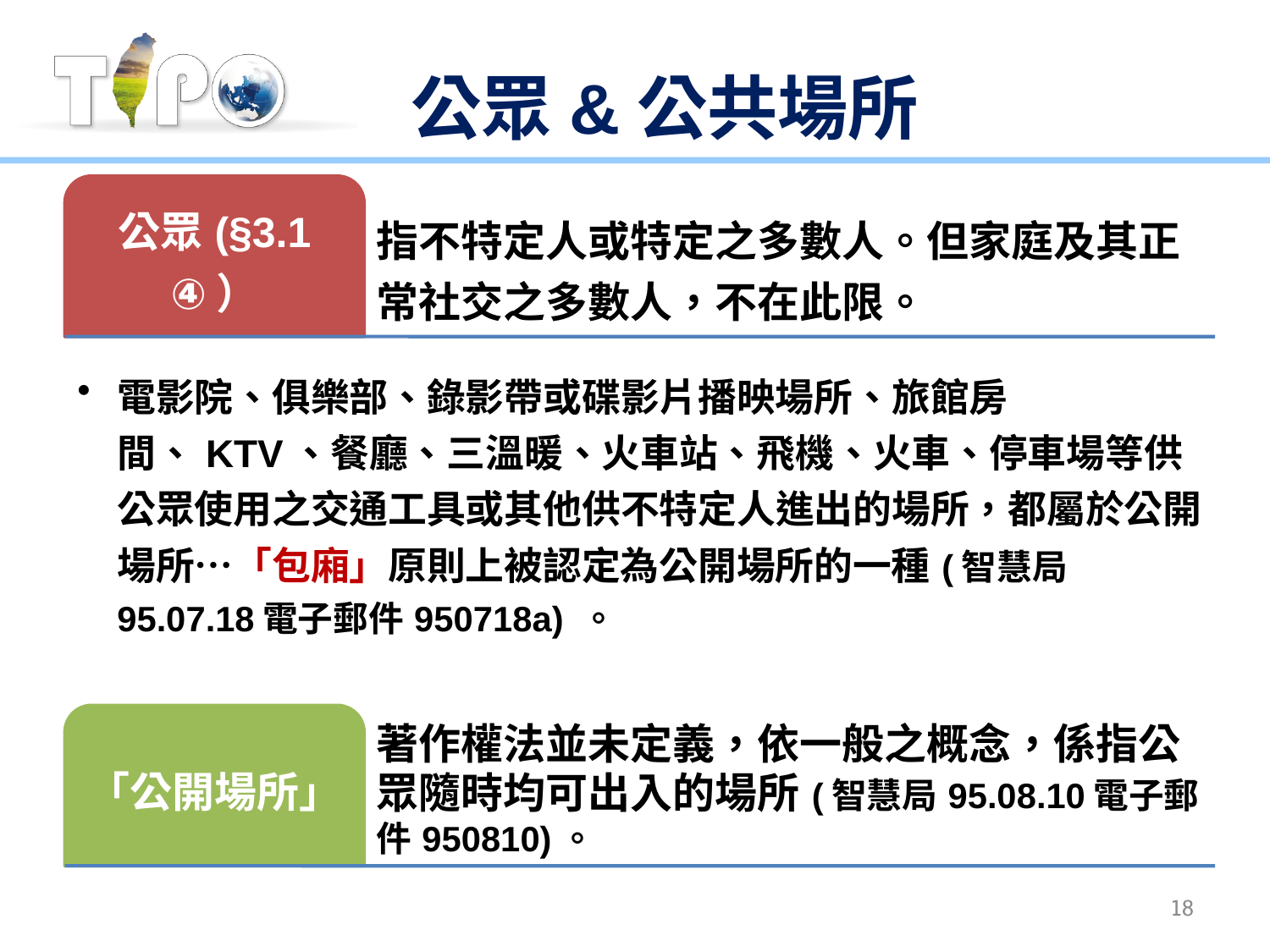

# 公眾&公共場所
公眾(§3.1 ④）
指不特定人或特定之多數人。但家庭及其正常社交之多數人，不在此限。
「公開場所」
電影院、俱樂部、錄影帶或碟影片播映場所、旅館房間、KTV、餐廳、三溫暖、火車站、飛機、火車、停車場等供公眾使用之交通工具或其他供不特定人進出的場所，都屬於公開場所…「包廂」原則上被認定為公開場所的一種(智慧局95.07.18電子郵件950718a) 。
18